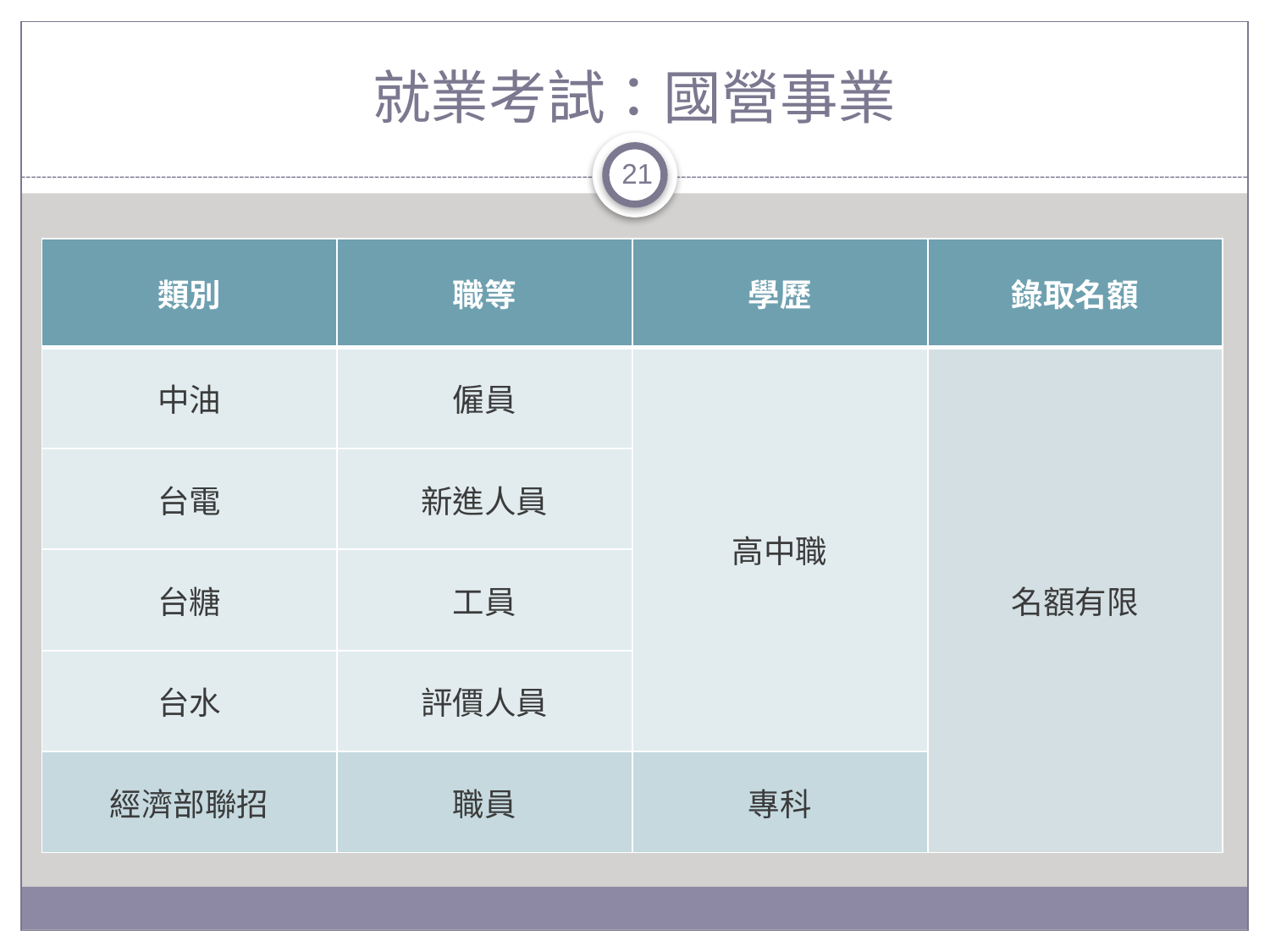

# 就業考試：國營事業
21
| 類別 | 職等 | 學歷 | 錄取名額 |
| --- | --- | --- | --- |
| 中油 | 僱員 | 高中職 | 名額有限 |
| 台電 | 新進人員 |  |  |
| 台糖 | 工員 |  |  |
| 台水 | 評價人員 |  |  |
| 經濟部聯招 | 職員 | 專科 |  |